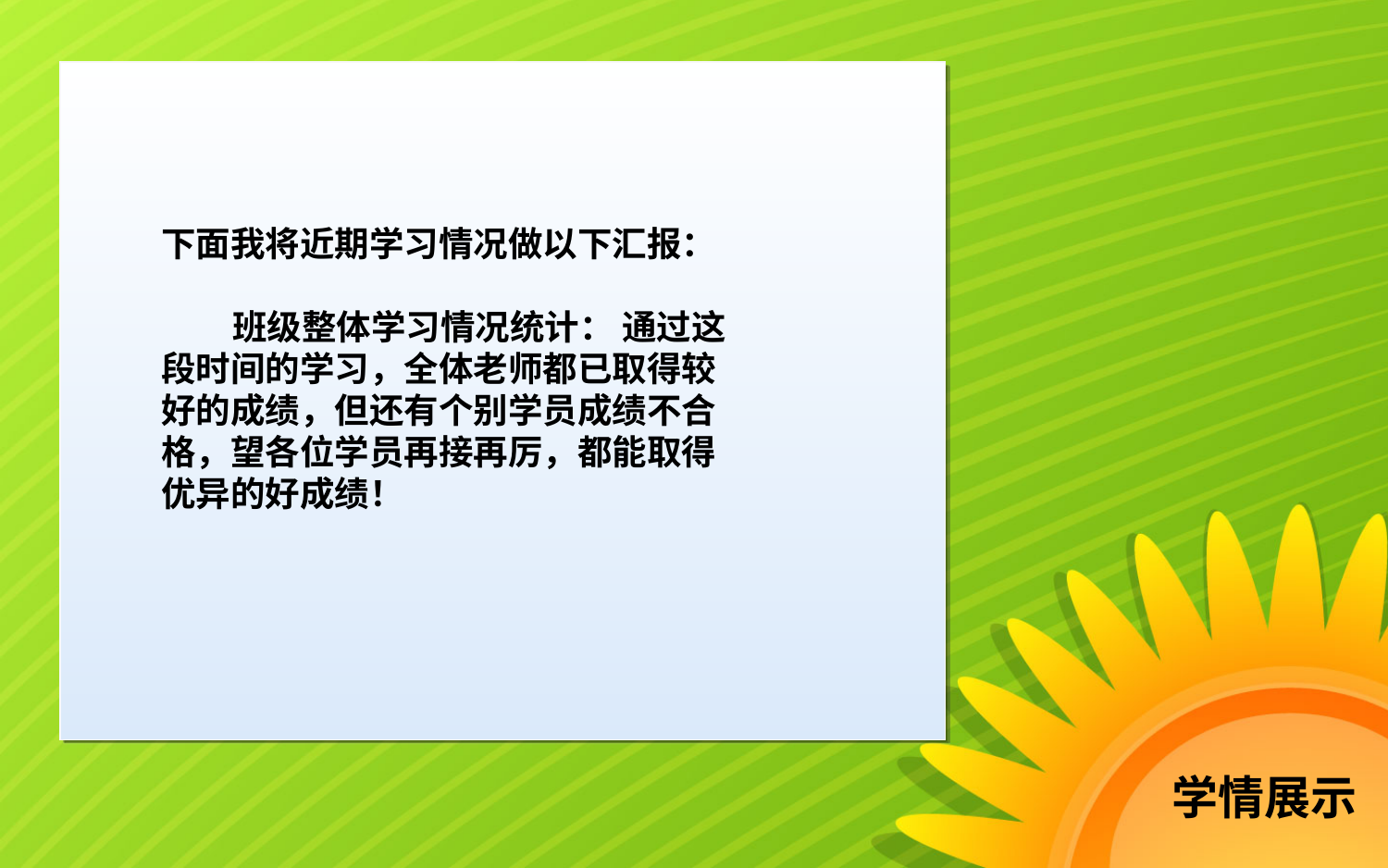

下面我将近期学习情况做以下汇报：

        班级整体学习情况统计： 通过这段时间的学习，全体老师都已取得较好的成绩，但还有个别学员成绩不合格，望各位学员再接再厉，都能取得优异的好成绩！

学情展示